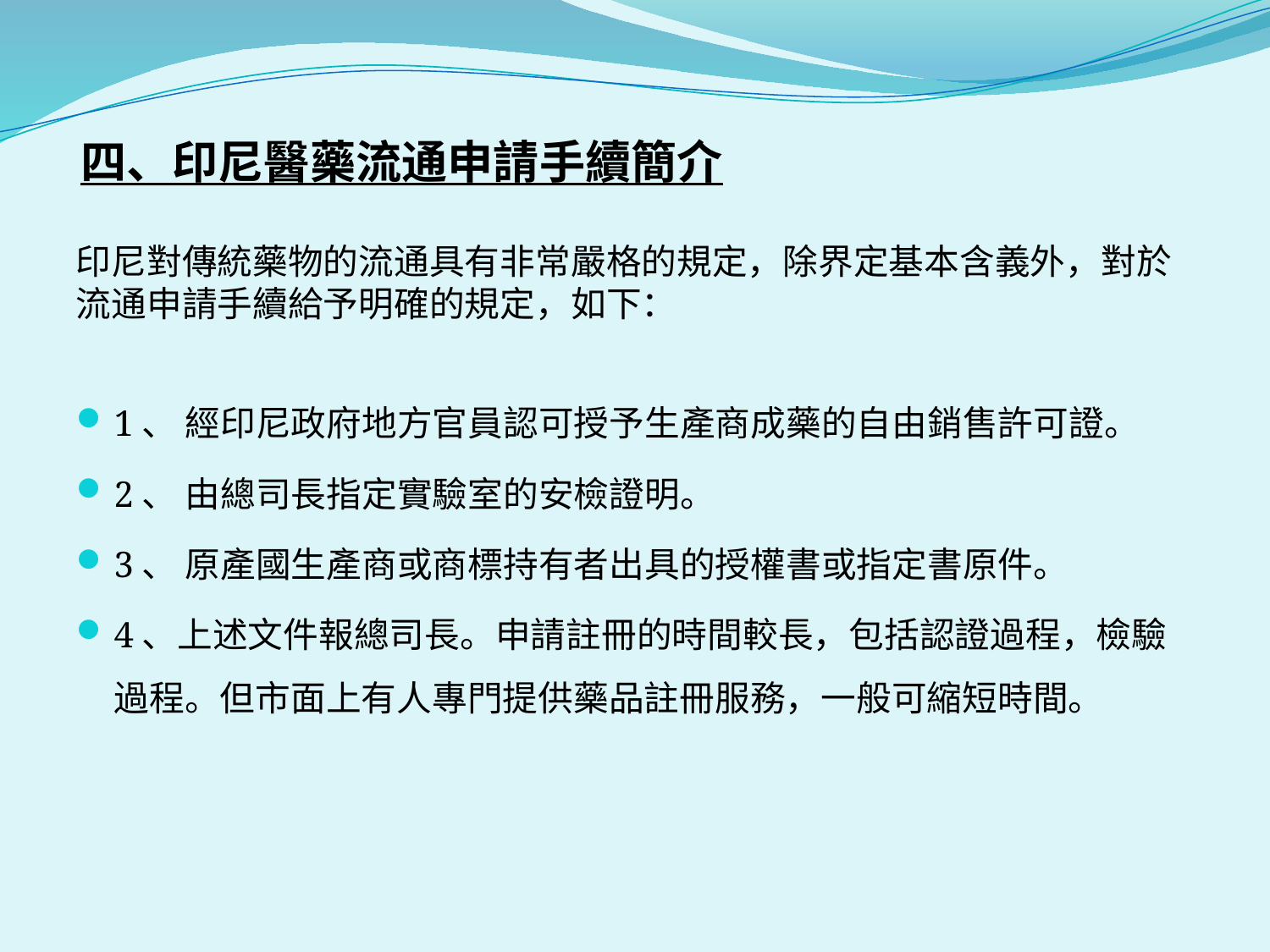

四、印尼醫藥流通申請手續簡介

印尼對傳統藥物的流通具有非常嚴格的規定，除界定基本含義外，對於流通申請手續給予明確的規定，如下：

1、 經印尼政府地方官員認可授予生產商成藥的自由銷售許可證。
2、 由總司長指定實驗室的安檢證明。
3、 原產國生產商或商標持有者出具的授權書或指定書原件。
4、上述文件報總司長。申請註冊的時間較長，包括認證過程，檢驗過程。但市面上有人專門提供藥品註冊服務，一般可縮短時間。